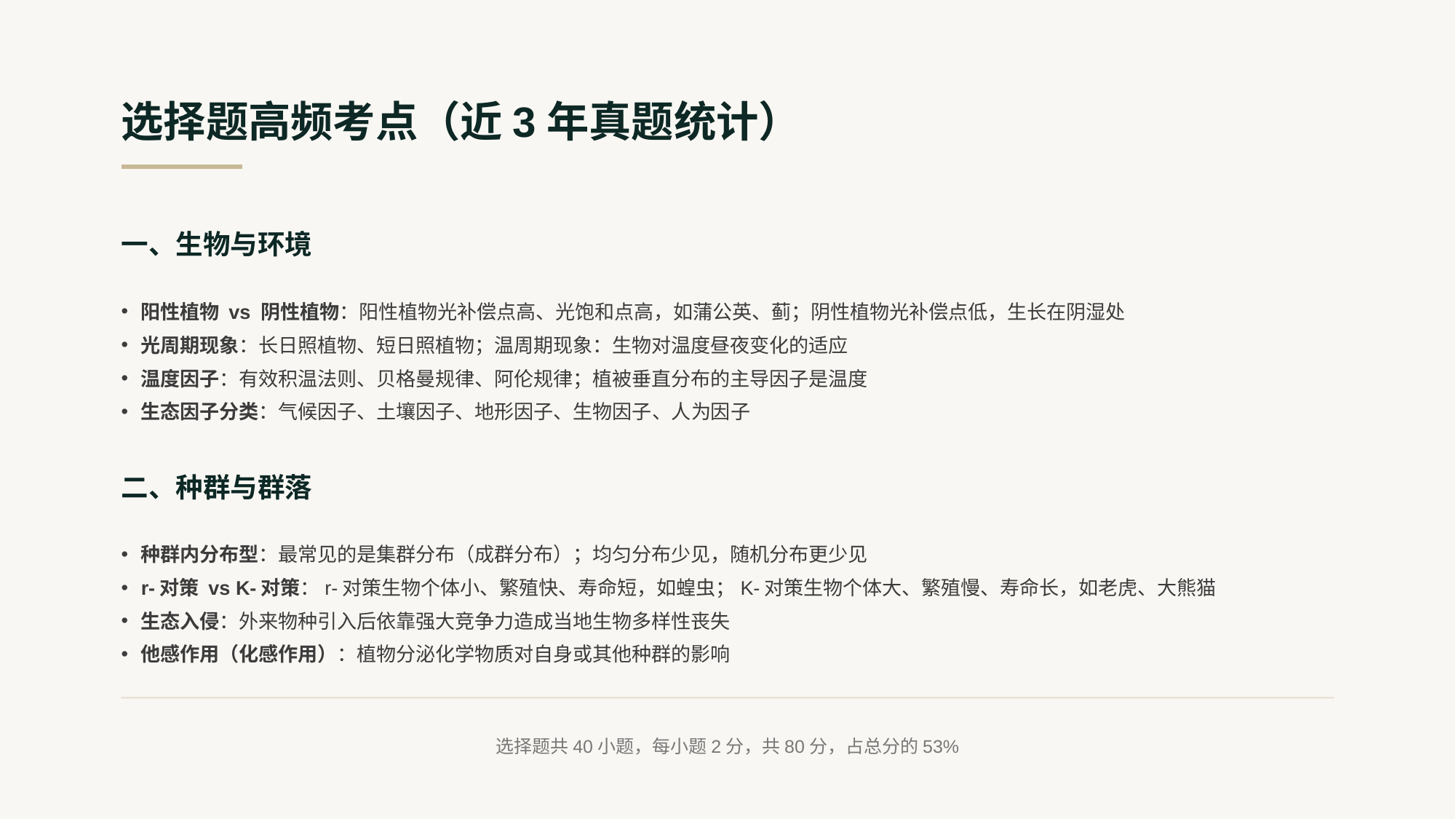

选择题高频考点（近3年真题统计）
一、生物与环境
阳性植物 vs 阴性植物：阳性植物光补偿点高、光饱和点高，如蒲公英、蓟；阴性植物光补偿点低，生长在阴湿处
光周期现象：长日照植物、短日照植物；温周期现象：生物对温度昼夜变化的适应
温度因子：有效积温法则、贝格曼规律、阿伦规律；植被垂直分布的主导因子是温度
生态因子分类：气候因子、土壤因子、地形因子、生物因子、人为因子
二、种群与群落
种群内分布型：最常见的是集群分布（成群分布）；均匀分布少见，随机分布更少见
r-对策 vs K-对策：r-对策生物个体小、繁殖快、寿命短，如蝗虫；K-对策生物个体大、繁殖慢、寿命长，如老虎、大熊猫
生态入侵：外来物种引入后依靠强大竞争力造成当地生物多样性丧失
他感作用（化感作用）：植物分泌化学物质对自身或其他种群的影响
选择题共40小题，每小题2分，共80分，占总分的53%